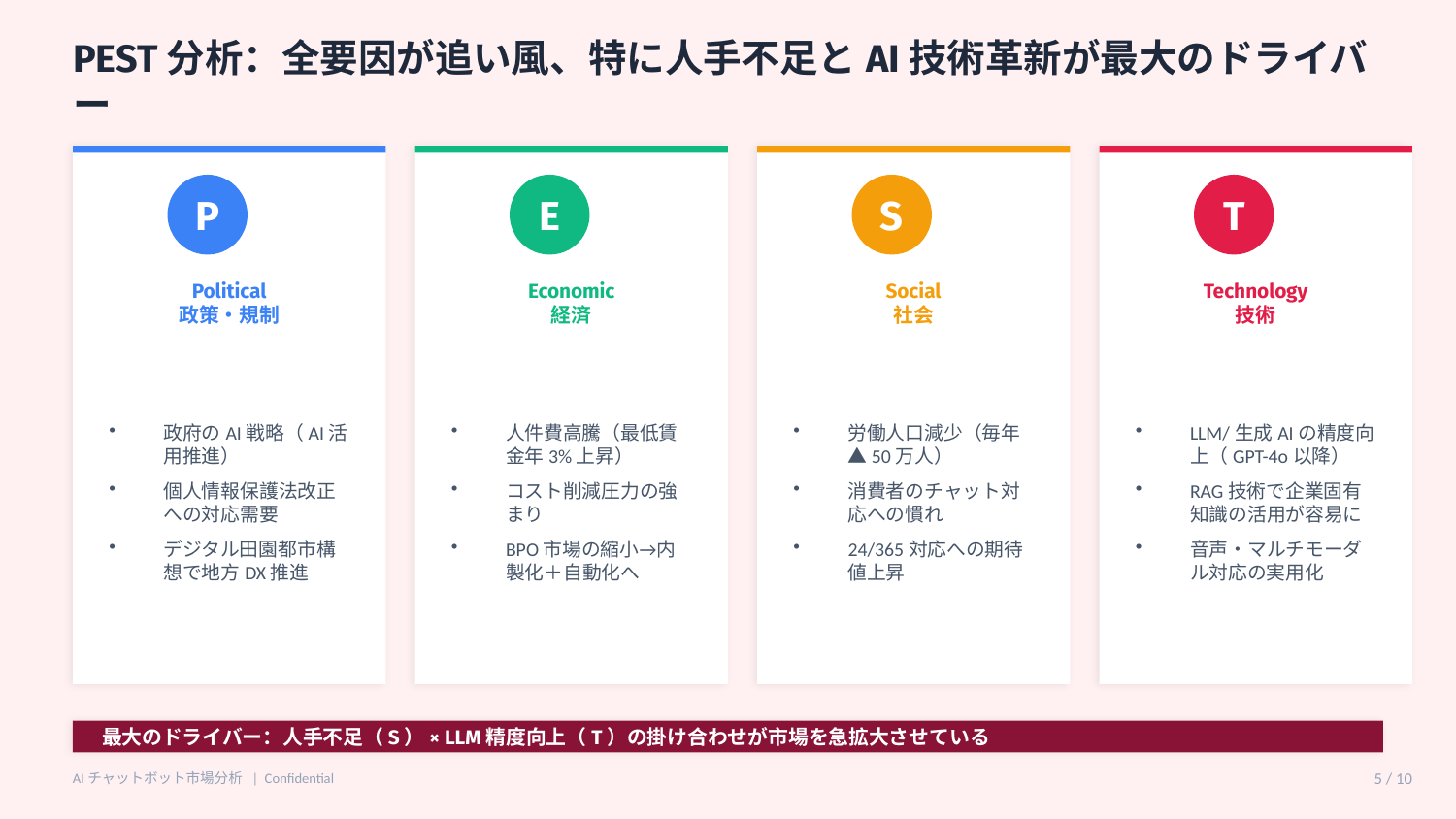

PEST分析：全要因が追い風、特に人手不足とAI技術革新が最大のドライバー

P

E

S

T
Political
政策・規制
Economic
経済
Social
社会
Technology
技術
政府のAI戦略（AI活用推進）
個人情報保護法改正への対応需要
デジタル田園都市構想で地方DX推進
人件費高騰（最低賃金年3%上昇）
コスト削減圧力の強まり
BPO市場の縮小→内製化＋自動化へ
労働人口減少（毎年▲50万人）
消費者のチャット対応への慣れ
24/365対応への期待値上昇
LLM/生成AIの精度向上（GPT-4o以降）
RAG技術で企業固有知識の活用が容易に
音声・マルチモーダル対応の実用化

最大のドライバー：人手不足（S）× LLM精度向上（T）の掛け合わせが市場を急拡大させている
AIチャットボット市場分析  |  Confidential
5 / 10